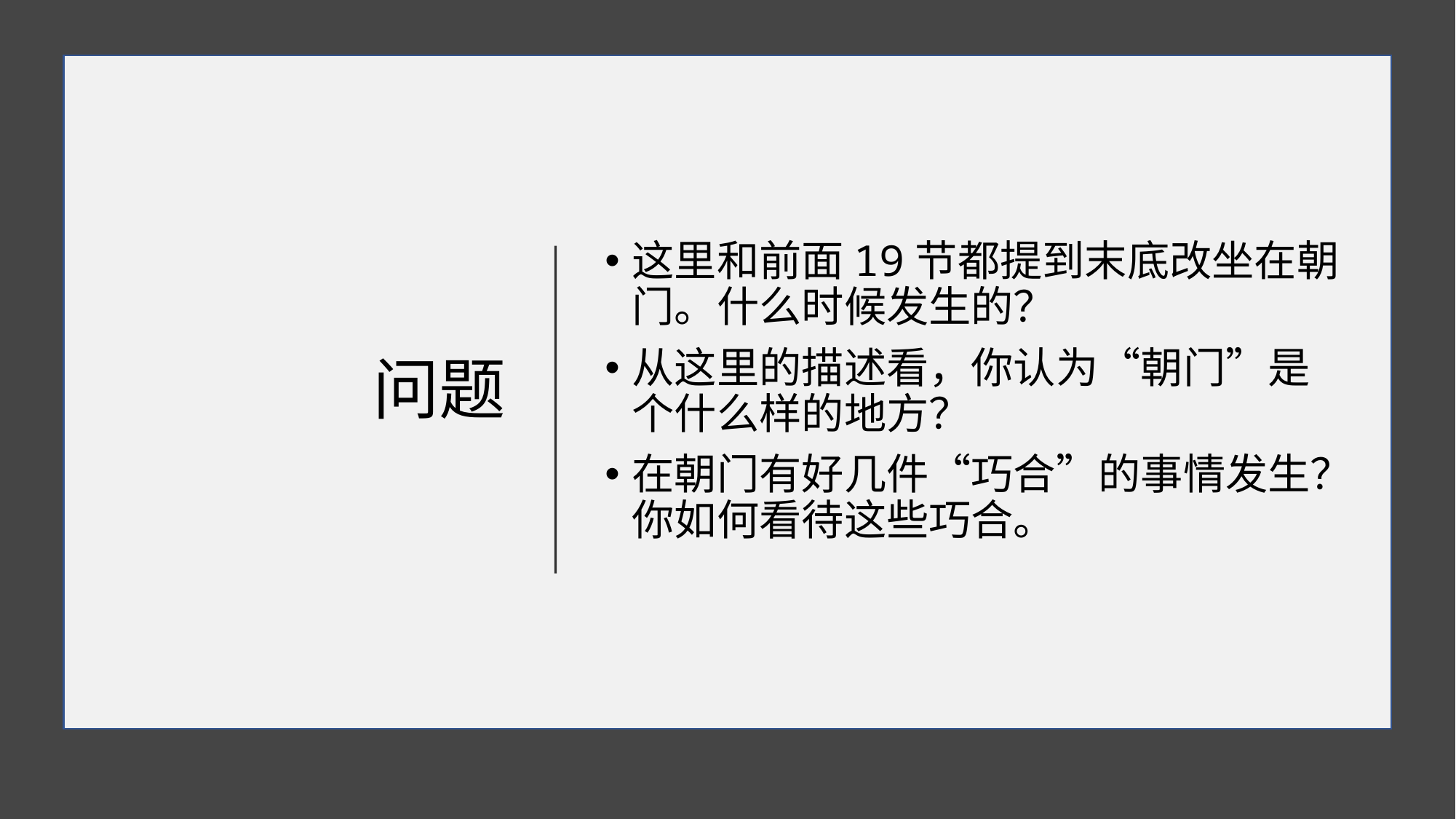

# 问题
这里和前面19节都提到末底改坐在朝门。什么时候发生的？
从这里的描述看，你认为“朝门”是个什么样的地方？
在朝门有好几件“巧合”的事情发生？你如何看待这些巧合。